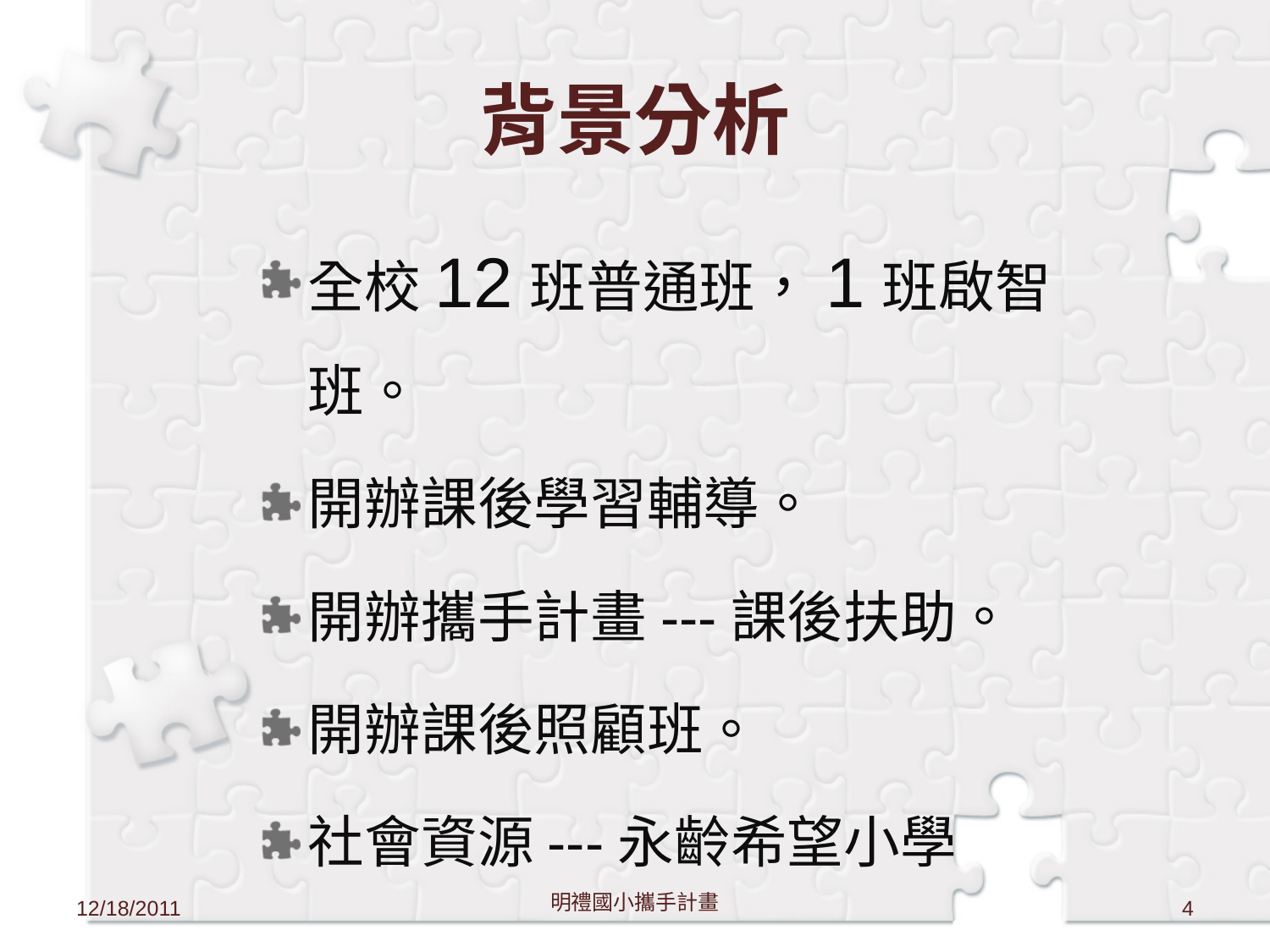

# 背景分析
全校12班普通班，1班啟智班。
開辦課後學習輔導。
開辦攜手計畫---課後扶助。
開辦課後照顧班。
社會資源---永齡希望小學

12/18/2011
明禮國小攜手計畫
4